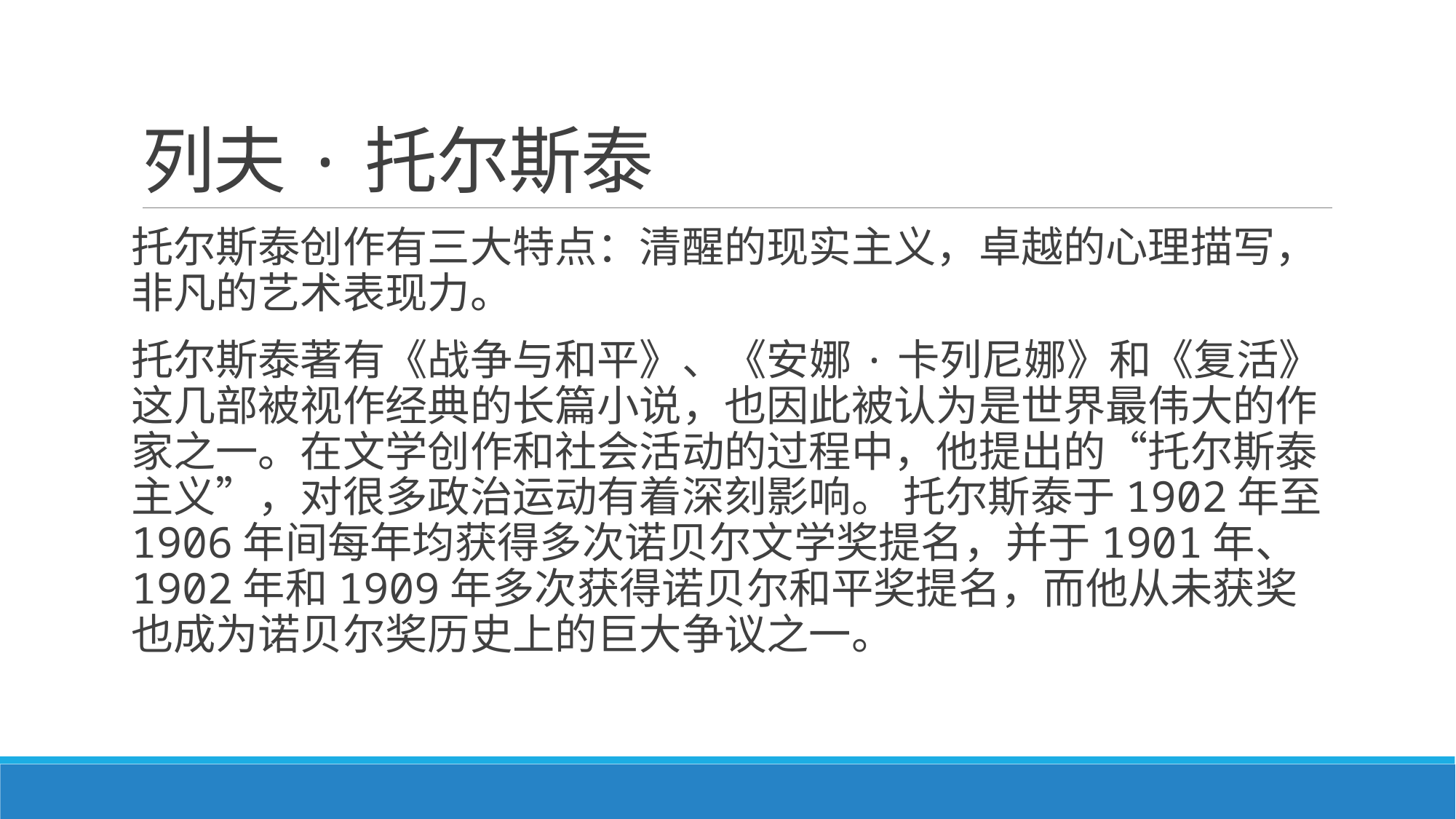

# 列夫·托尔斯泰
托尔斯泰创作有三大特点：清醒的现实主义，卓越的心理描写，非凡的艺术表现力。
托尔斯泰著有《战争与和平》、《安娜·卡列尼娜》和《复活》这几部被视作经典的长篇小说，也因此被认为是世界最伟大的作家之一。在文学创作和社会活动的过程中，他提出的“托尔斯泰主义”，对很多政治运动有着深刻影响。 托尔斯泰于1902年至1906年间每年均获得多次诺贝尔文学奖提名，并于1901年、1902年和1909年多次获得诺贝尔和平奖提名，而他从未获奖也成为诺贝尔奖历史上的巨大争议之一。